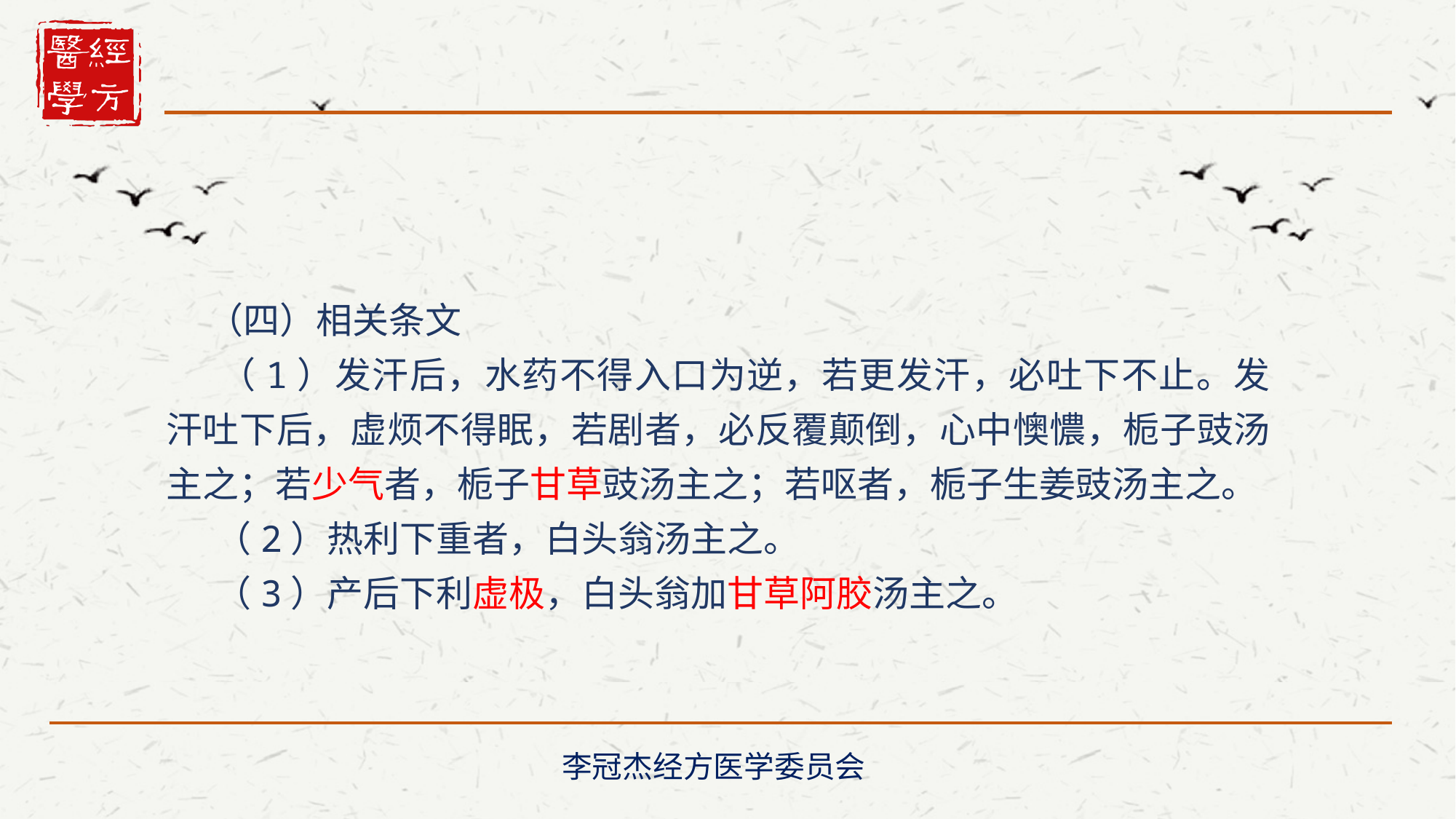

（四）相关条文
   （1）发汗后，水药不得入口为逆，若更发汗，必吐下不止。发汗吐下后，虚烦不得眠，若剧者，必反覆颠倒，心中懊憹，栀子豉汤主之；若少气者，栀子甘草豉汤主之；若呕者，栀子生姜豉汤主之。
   （2）热利下重者，白头翁汤主之。
   （3）产后下利虚极，白头翁加甘草阿胶汤主之。

34